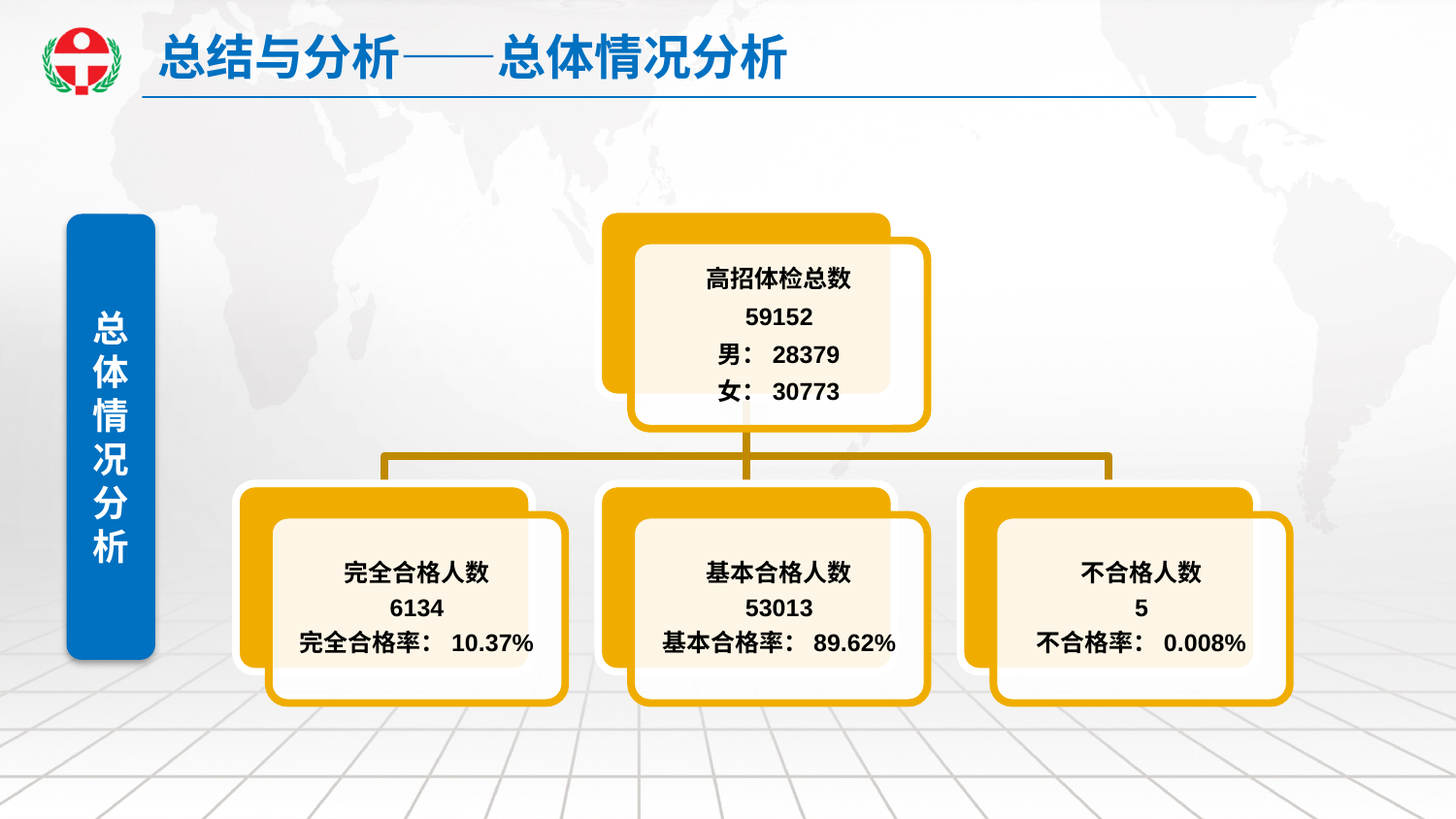

总结与分析——总体情况分析
高招体检总数
59152
男：28379
女：30773
完全合格人数
6134
完全合格率：10.37%
基本合格人数
53013
基本合格率：89.62%
不合格人数
5
不合格率：0.008%
总体情况分析